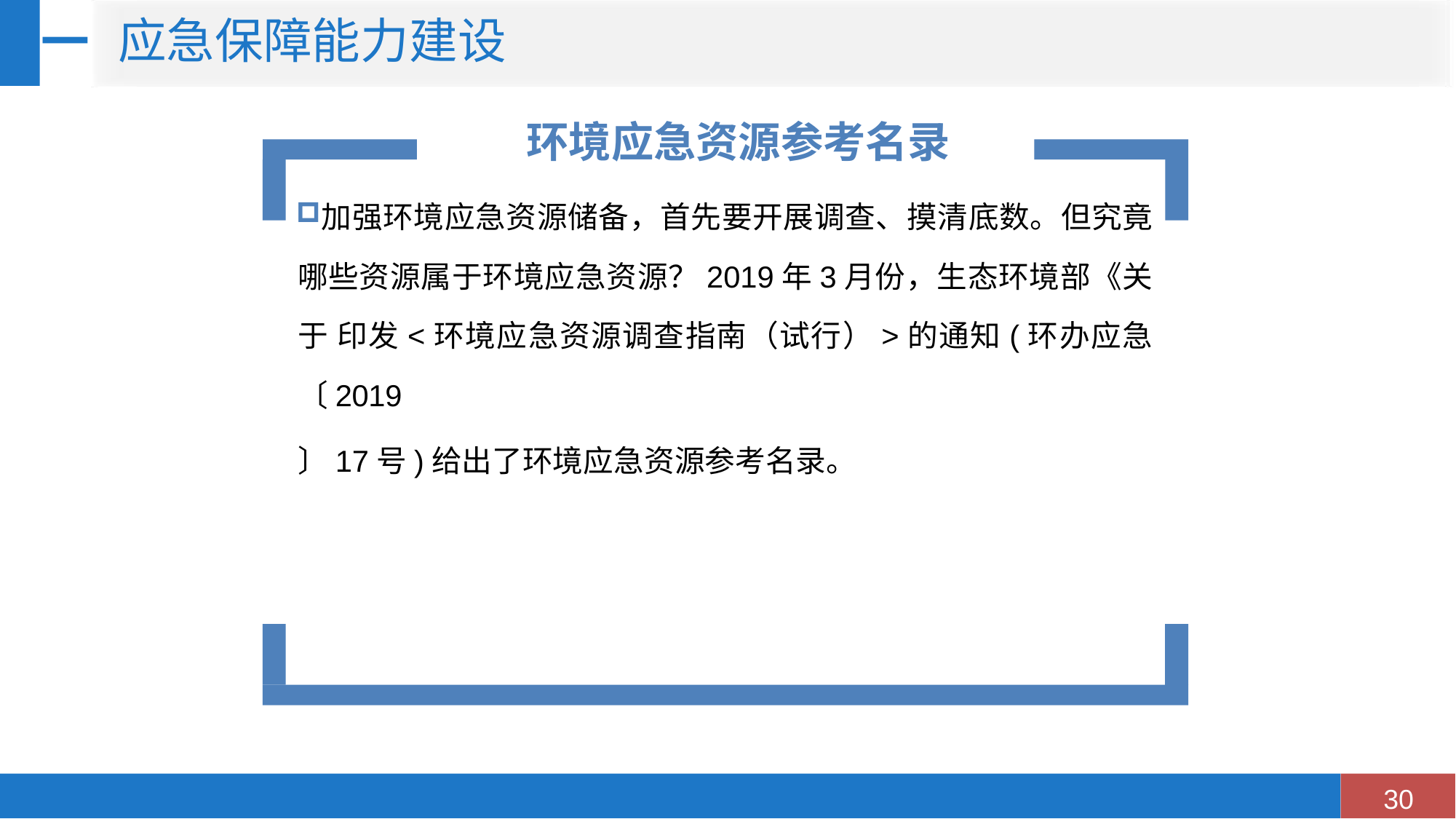

# 应急保障能力建设
一
环境应急资源参考名录
加强环境应急资源储备，首先要开展调查、摸清底数。但究竟 哪些资源属于环境应急资源？2019年3月份，生态环境部《关于 印发<环境应急资源调查指南（试行）>的通知(环办应急〔2019
〕17号)给出了环境应急资源参考名录。

30